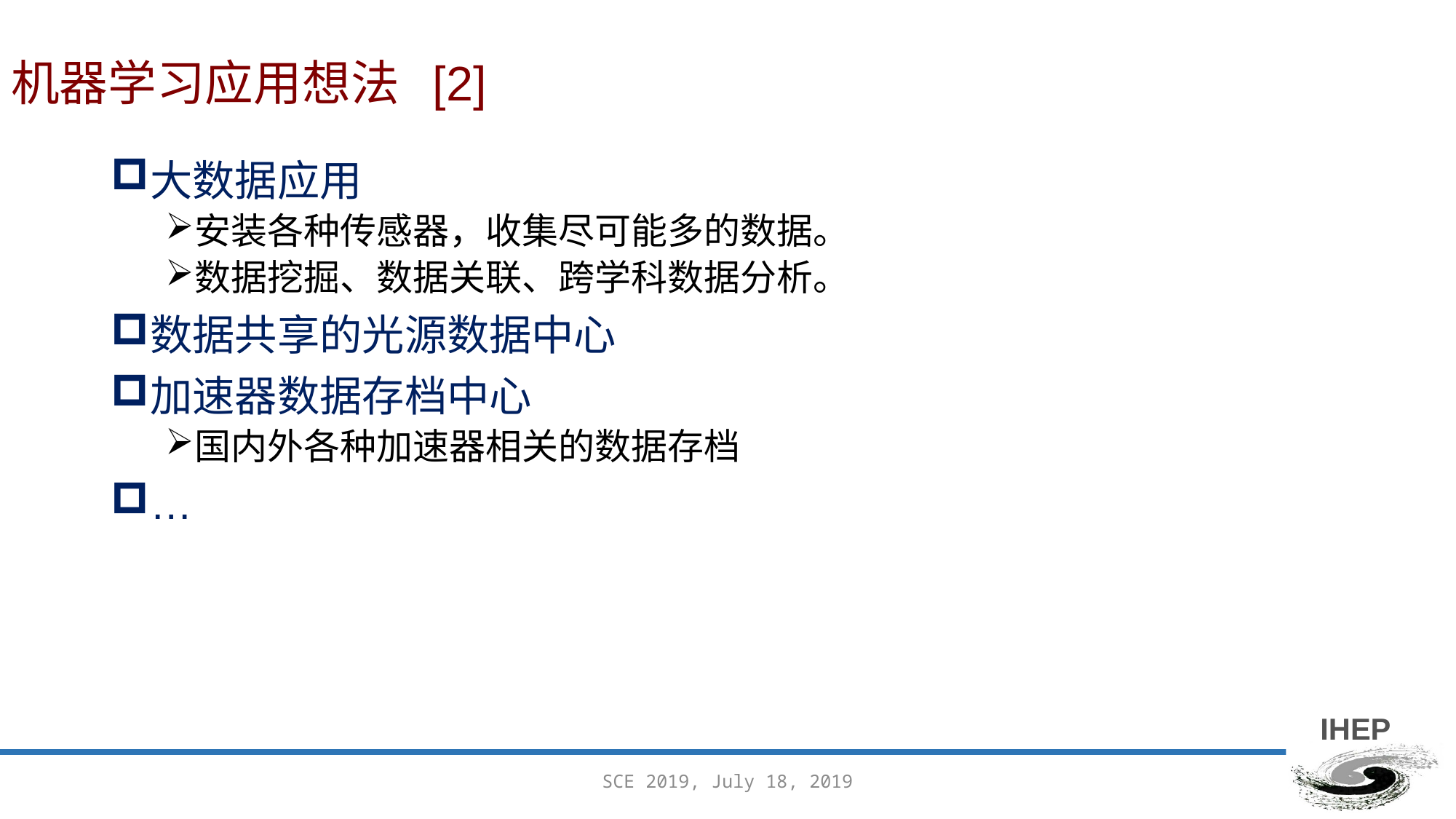

# 机器学习应用想法  [2]
大数据应用
安装各种传感器，收集尽可能多的数据。
数据挖掘、数据关联、跨学科数据分析。
数据共享的光源数据中心
加速器数据存档中心
国内外各种加速器相关的数据存档
…

SCE 2019, July 18, 2019